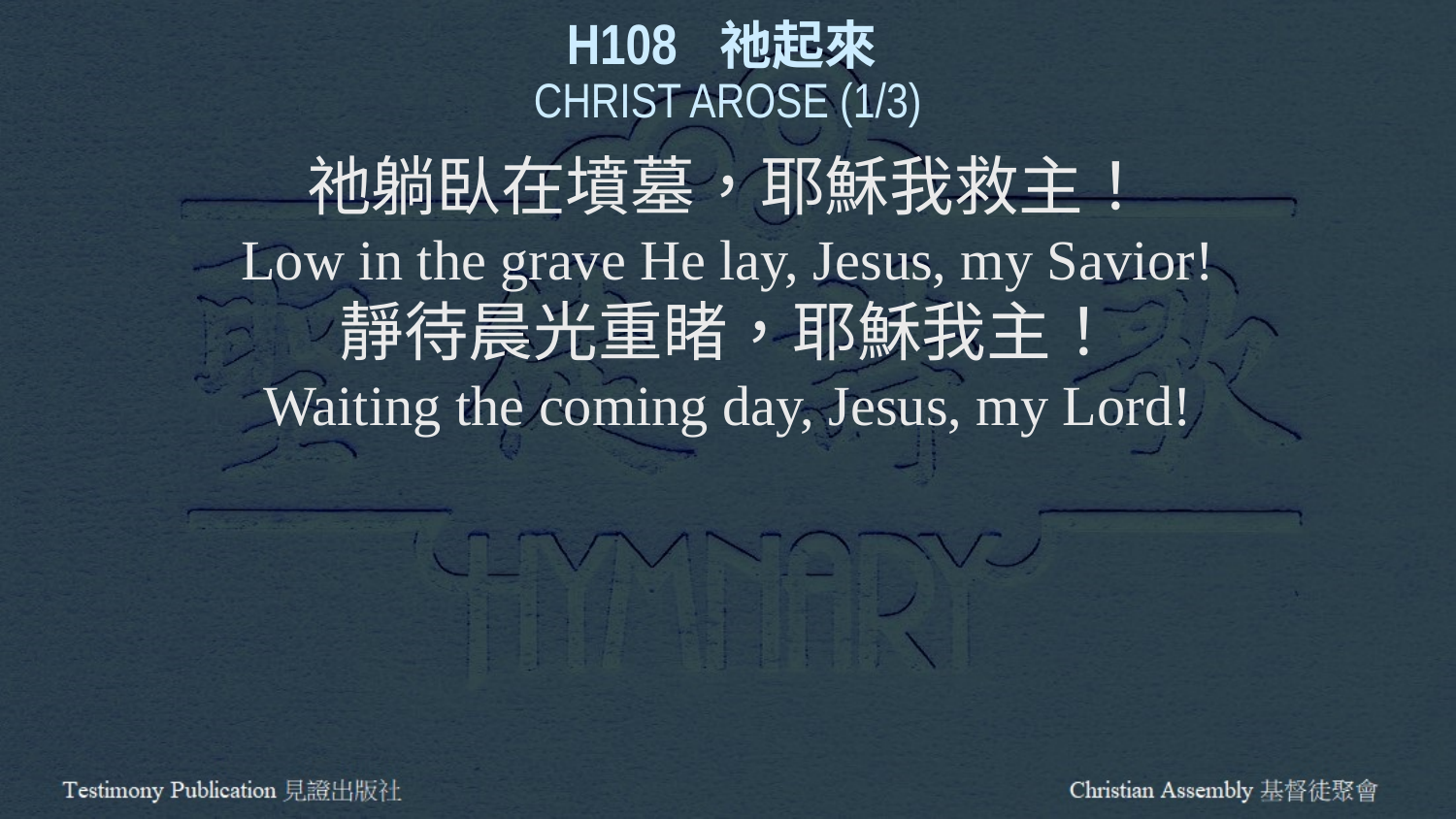

H108  祂起來
CHRIST AROSE (1/3)
祂躺臥在墳墓，耶穌我救主！
Low in the grave He lay, Jesus, my Savior!
靜待晨光重睹，耶穌我主！
Waiting the coming day, Jesus, my Lord!